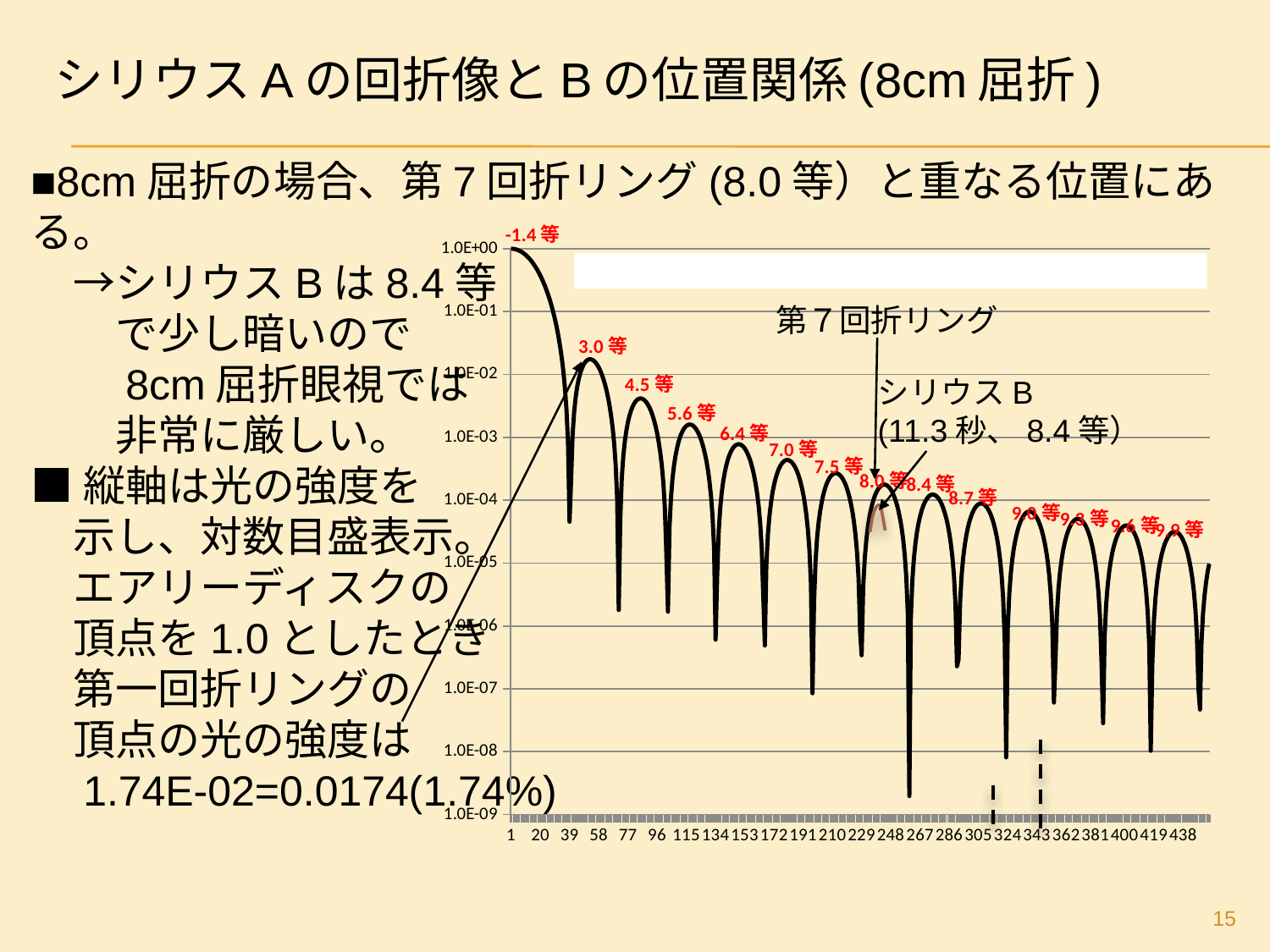

# シリウスAの回折像とBの位置関係(8cm屈折)
■8cm屈折の場合、第7回折リング(8.0等）と重なる位置にある。
　→シリウスBは8.4等
　　で少し暗いので
　　8cm屈折眼視では
　　非常に厳しい。
■縦軸は光の強度を
　示し、対数目盛表示。
　エアリーディスクの
　頂点を1.0としたとき
　第一回折リングの
　頂点の光の強度は
　1.74E-02=0.0174(1.74%)
-1.4等

### Chart

| Category |  |
|---|---|
第７回折リング
3.0等
4.5等
シリウスB
(11.3秒、8.4等）
5.6等
6.4等
7.0等
7.5等
8.0等
8.4等
8.7等
9.0等
9.3等

9.6等
9.9等
15